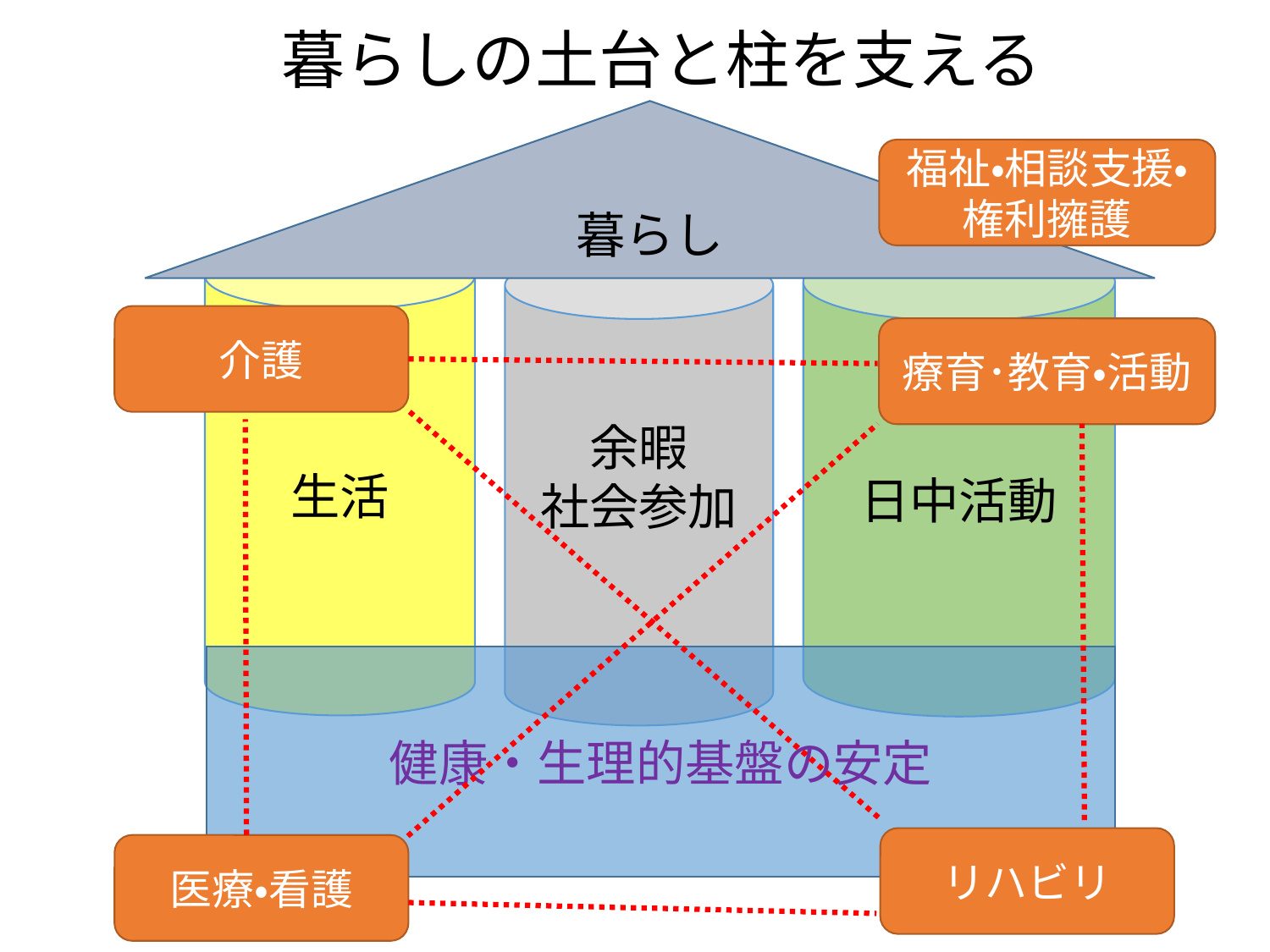

暮らしの土台と柱を支える
暮らし
福祉・相談支援・権利擁護
生活
日中活動
余暇
社会参加

介護
療育･教育・活動
健康・生理的基盤の安定
リハビリ
医療・看護